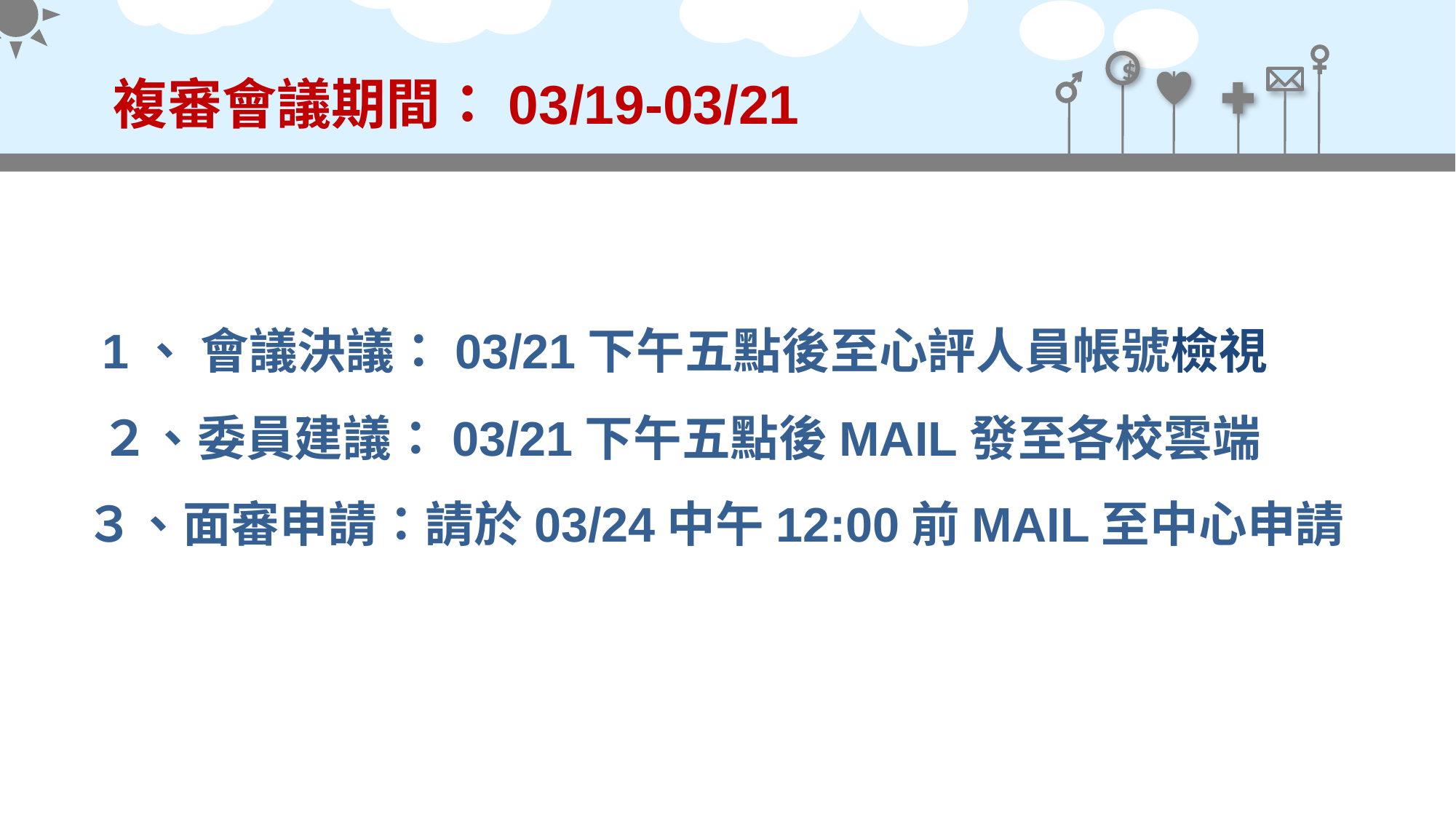

# 複審會議期間：03/19-03/21
1、 會議決議：03/21下午五點後至心評人員帳號檢視
２、委員建議：03/21下午五點後MAIL發至各校雲端
３、面審申請：請於03/24中午12:00前MAIL至中心申請